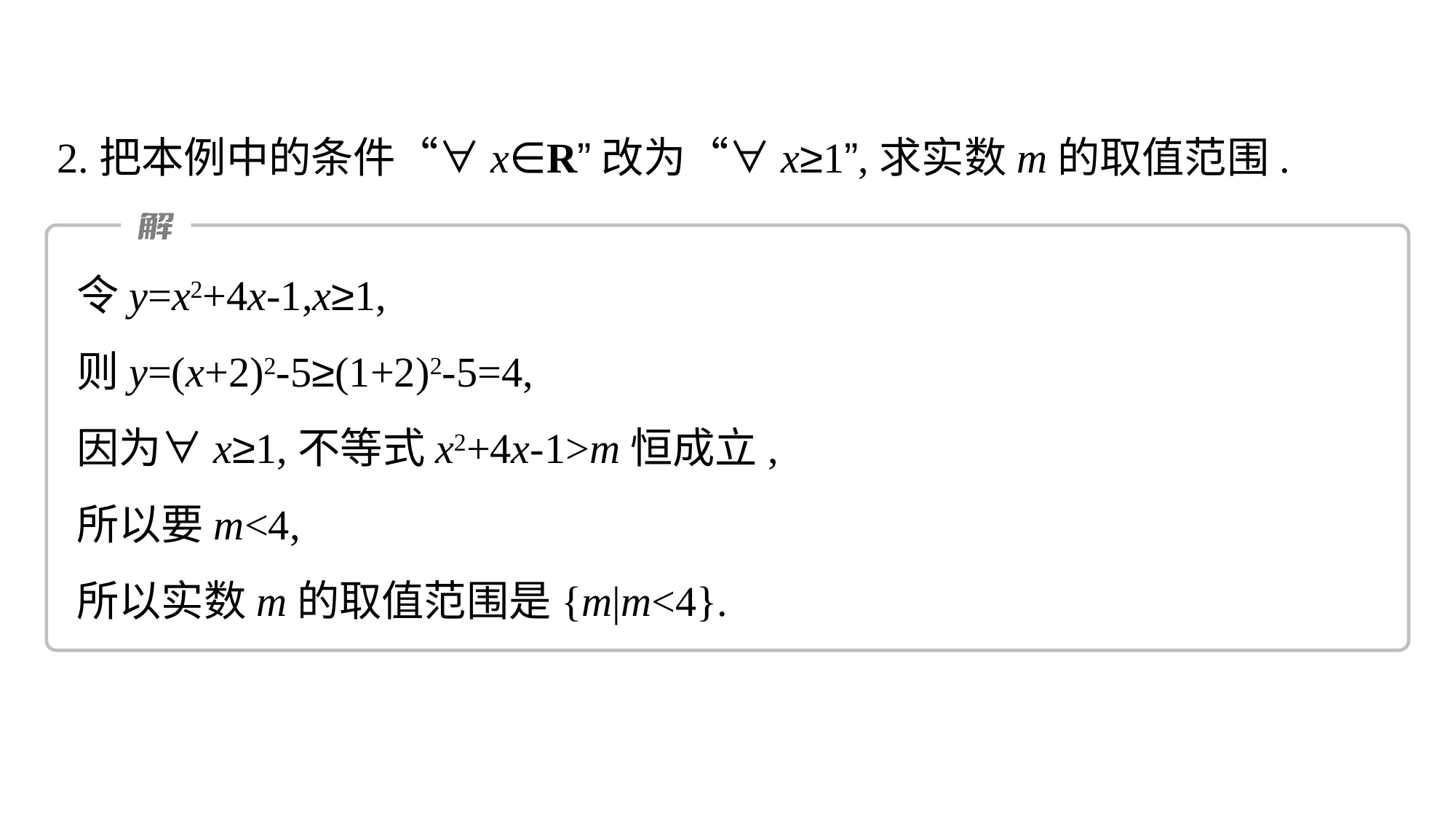

2.把本例中的条件“∀x∈R”改为“∀x≥1”,求实数m的取值范围.

令y=x2+4x-1,x≥1,
则y=(x+2)2-5≥(1+2)2-5=4,
因为∀x≥1,不等式x2+4x-1>m恒成立,
所以要m<4,
所以实数m的取值范围是{m|m<4}.